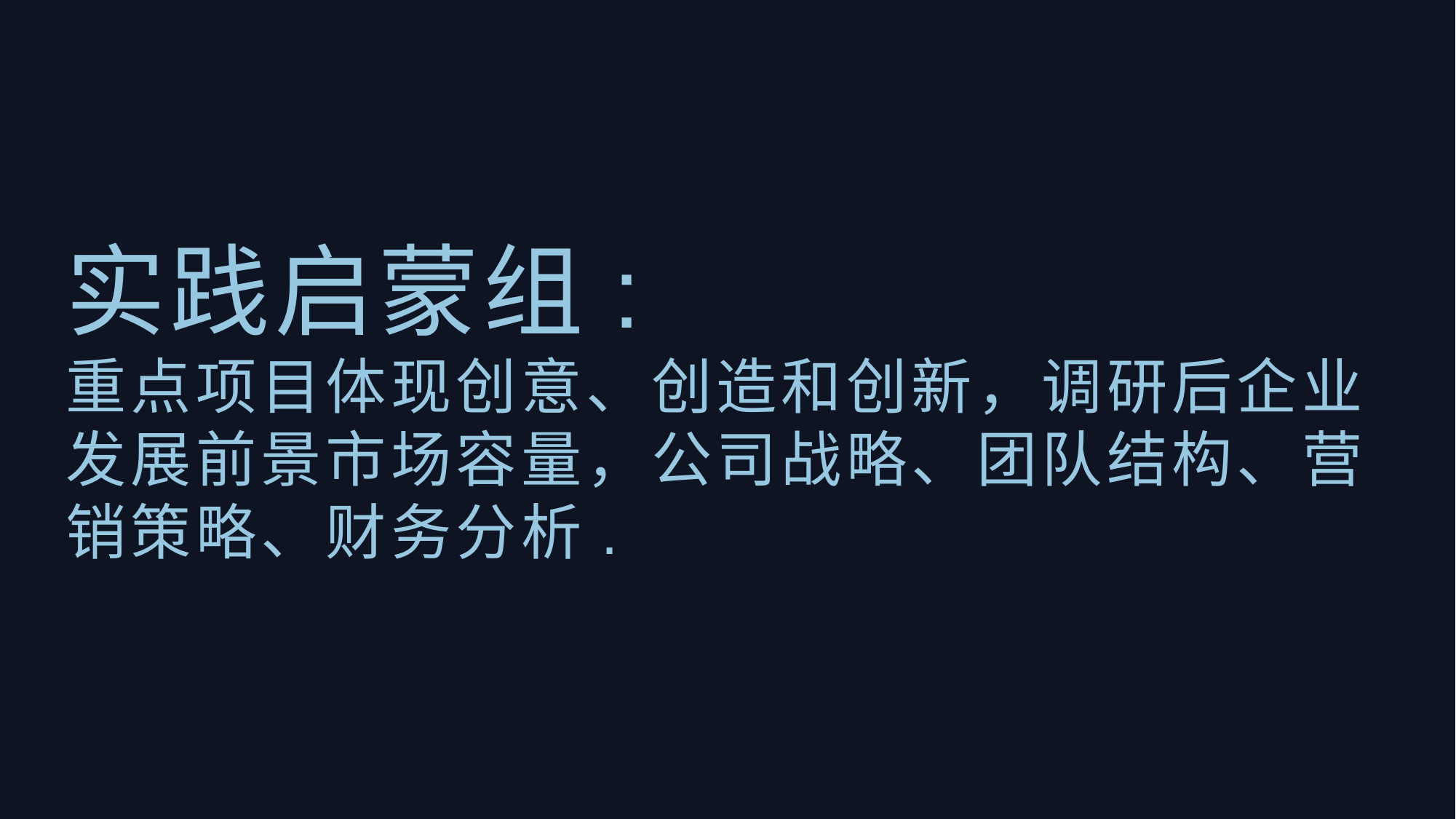

# 实践启蒙组: 重点项目体现创意、创造和创新，调研后企业发展前景市场容量，公司战略、团队结构、营销策略、财务分析.